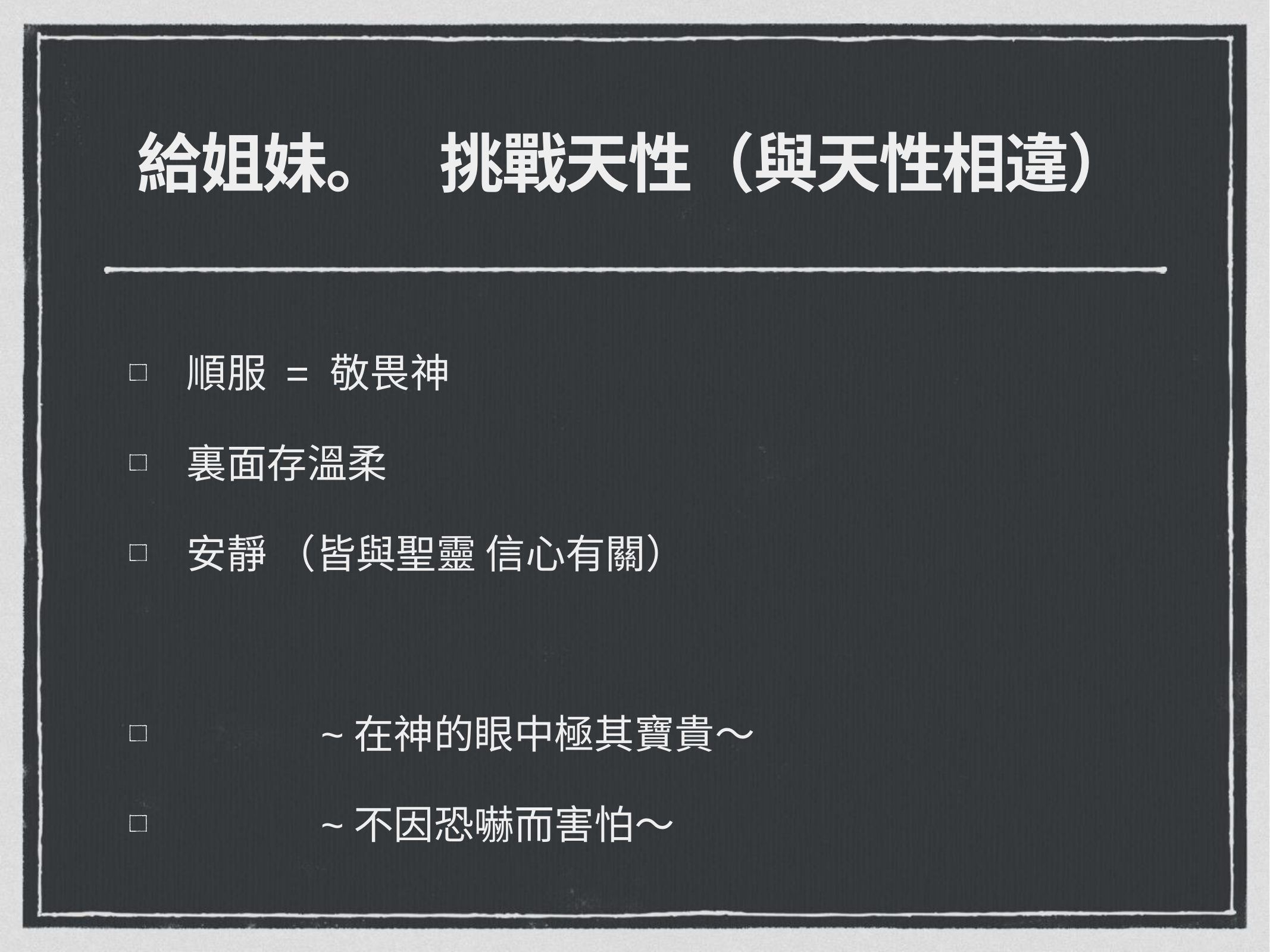

# 給姐妹。    挑戰天性（與天性相違）
順服 = 敬畏神
裏面存溫柔
安靜 （皆與聖靈 信心有關）

            ~在神的眼中極其寶貴～
            ~不因恐嚇而害怕～